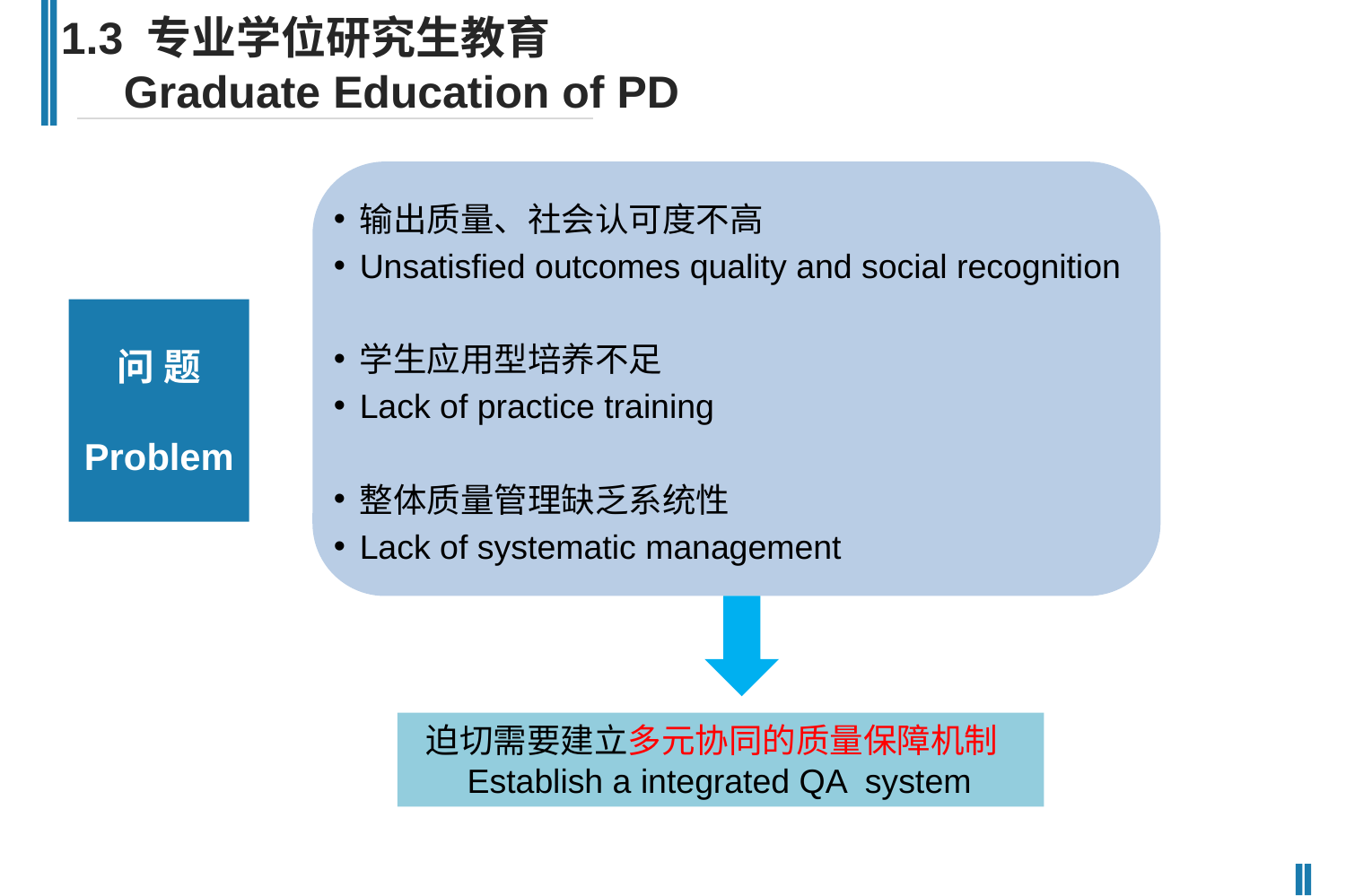

1.3 专业学位研究生教育
     Graduate Education of PD
输出质量、社会认可度不高
Unsatisfied outcomes quality and social recognition

学生应用型培养不足
Lack of practice training

整体质量管理缺乏系统性
Lack of systematic management
问 题

Problem

 迫切需要建立多元协同的质量保障机制
      Establish a integrated QA  system